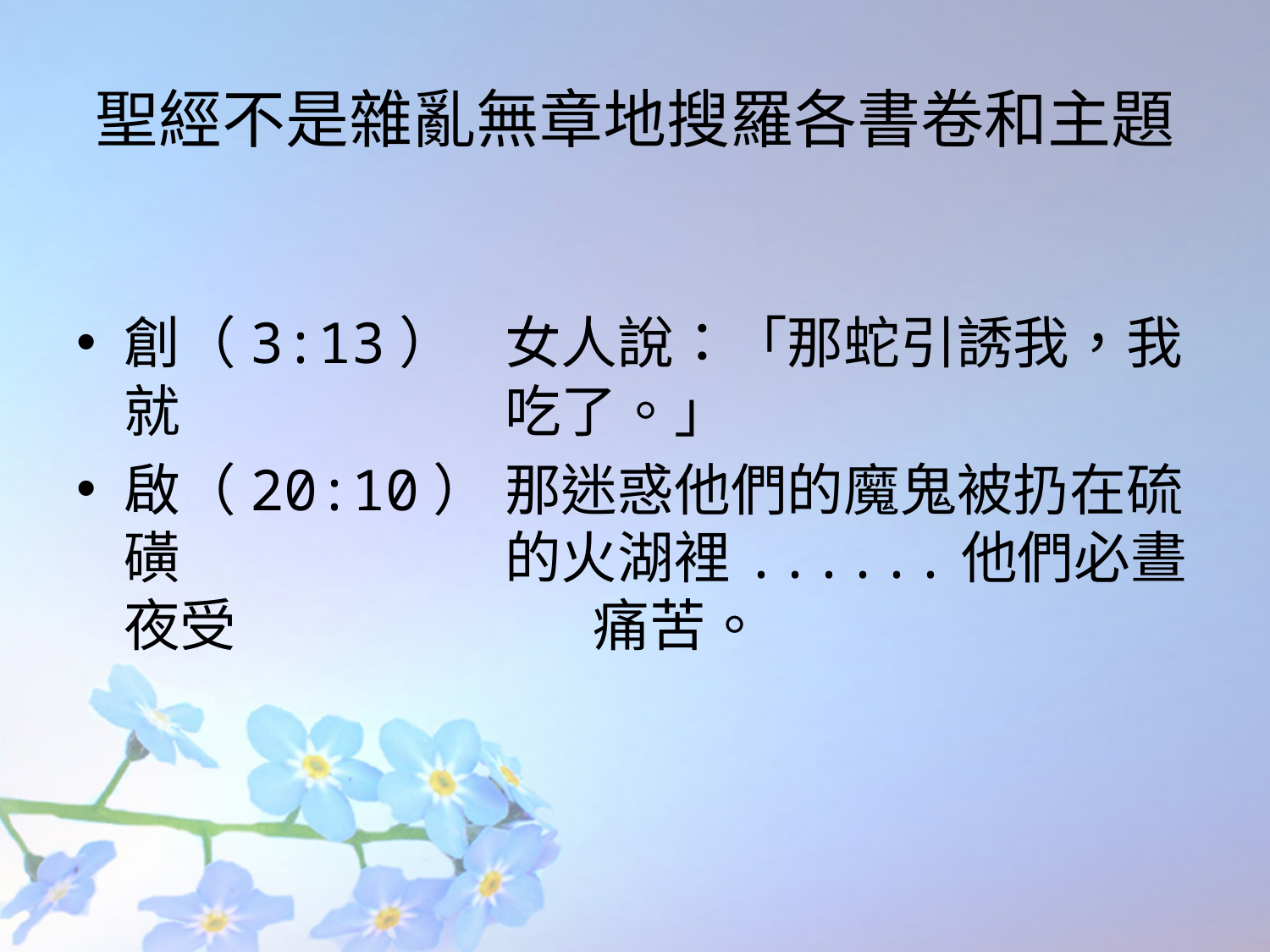

# 聖經不是雜亂無章地搜羅各書卷和主題

創（3:13）	女人說：「那蛇引誘我，我就			吃了。」
啟（20:10）	那迷惑他們的魔鬼被扔在硫磺			的火湖裡......他們必晝夜受			       痛苦。